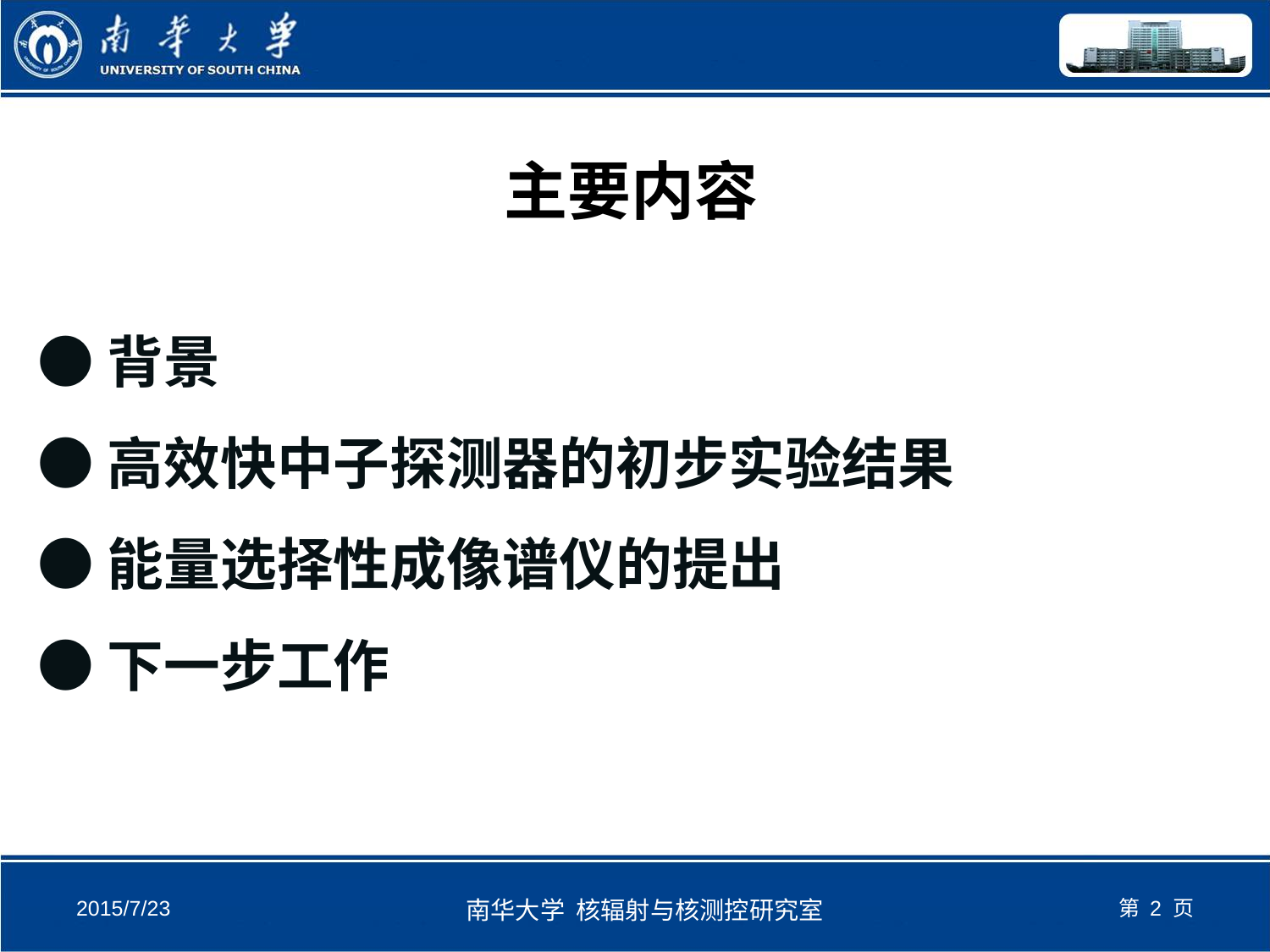

主要内容
●背景
●高效快中子探测器的初步实验结果
●能量选择性成像谱仪的提出
●下一步工作
南华大学  核辐射与核测控研究室
2015/7/23
第 2 页